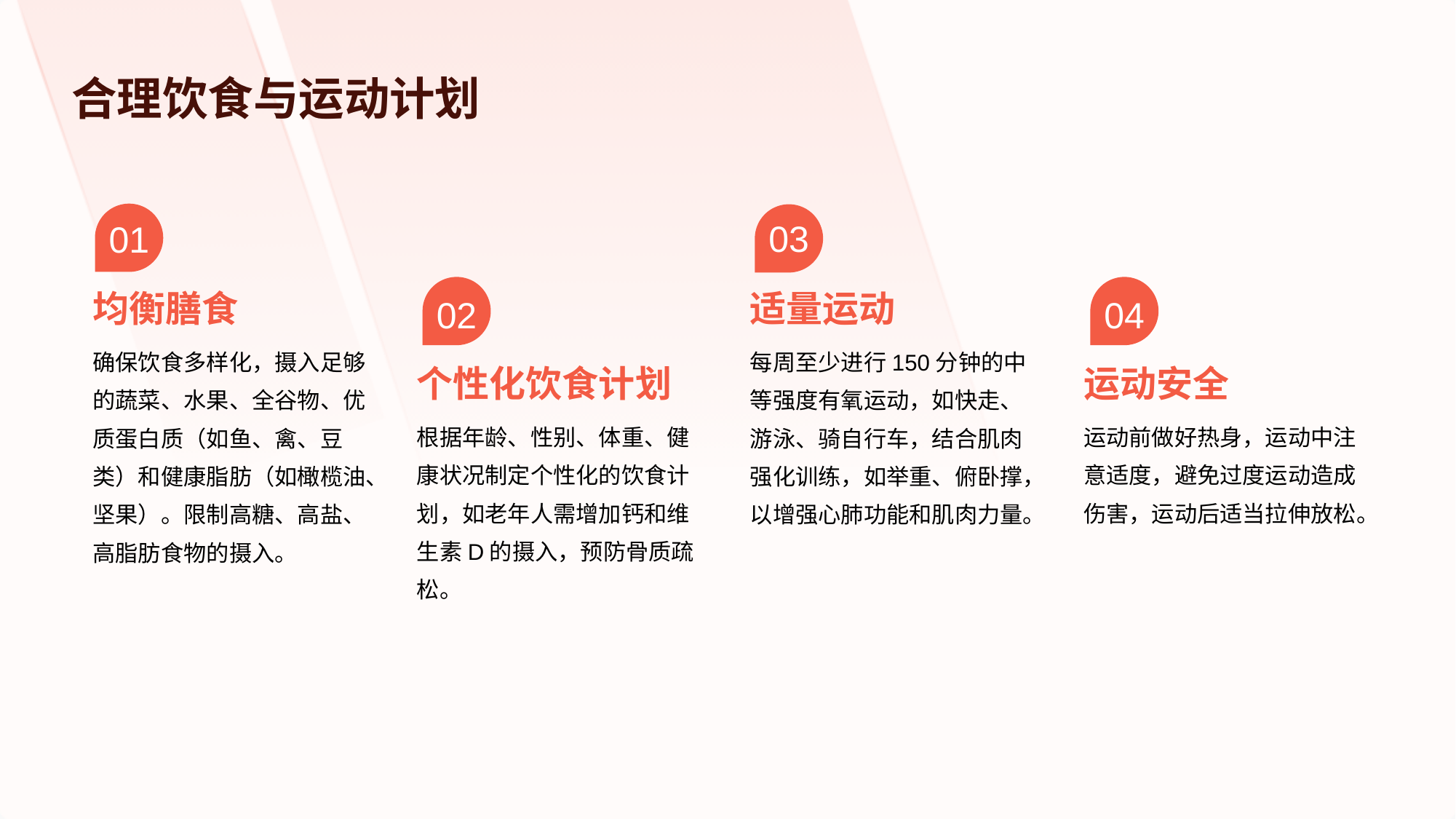

合理饮食与运动计划

03

01
均衡膳食
适量运动

02
04
确保饮食多样化，摄入足够的蔬菜、水果、全谷物、优质蛋白质（如鱼、禽、豆类）和健康脂肪（如橄榄油、坚果）。限制高糖、高盐、高脂肪食物的摄入。
每周至少进行150分钟的中等强度有氧运动，如快走、游泳、骑自行车，结合肌肉强化训练，如举重、俯卧撑，以增强心肺功能和肌肉力量。
个性化饮食计划
运动安全
根据年龄、性别、体重、健康状况制定个性化的饮食计划，如老年人需增加钙和维生素D的摄入，预防骨质疏松。
运动前做好热身，运动中注意适度，避免过度运动造成伤害，运动后适当拉伸放松。